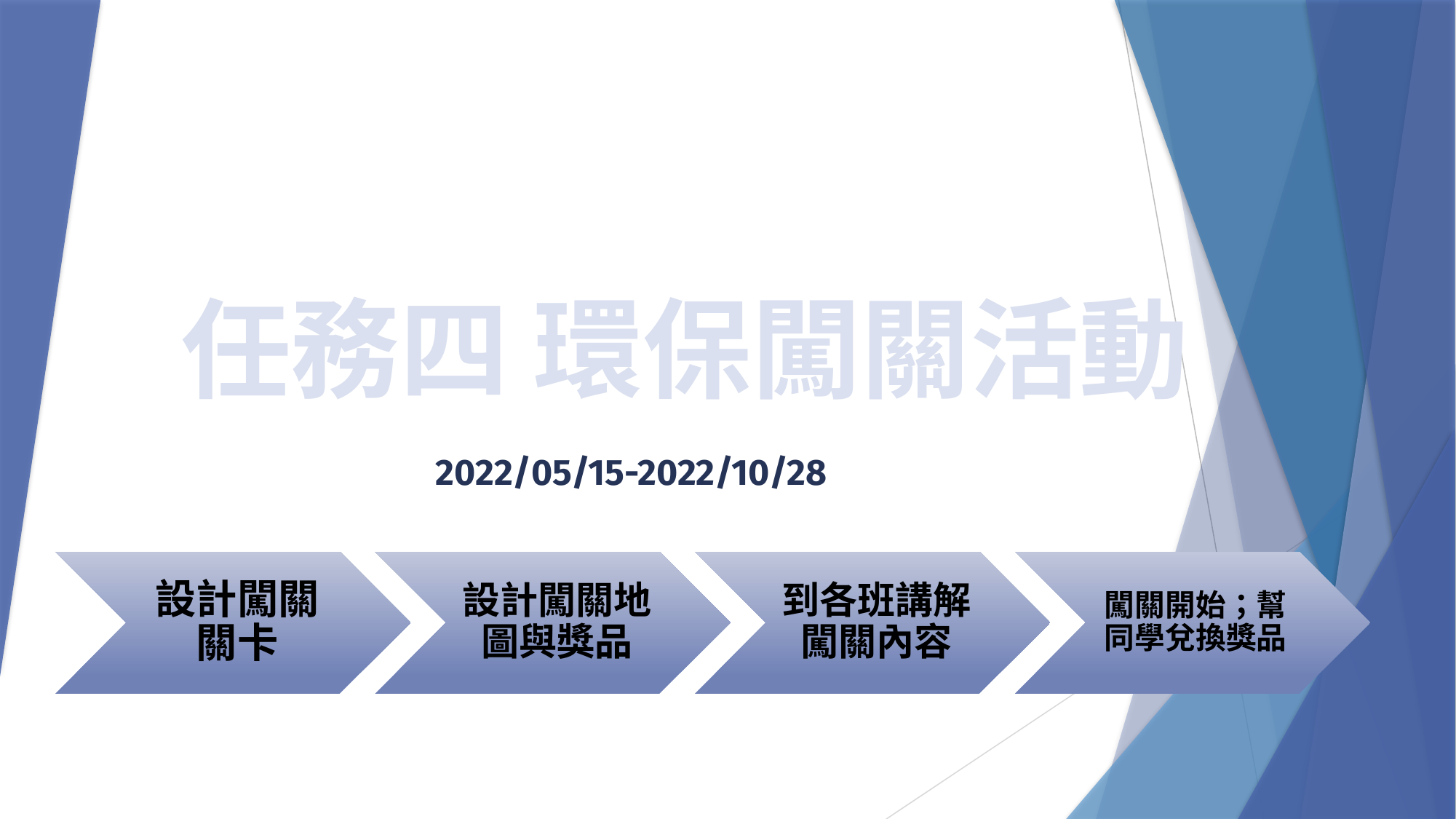

任務四 環保闖關活動
2022/05/15-2022/10/28
設計闖關關卡
設計闖關地圖與獎品
到各班講解闖關內容
闖關開始；幫同學兌換獎品